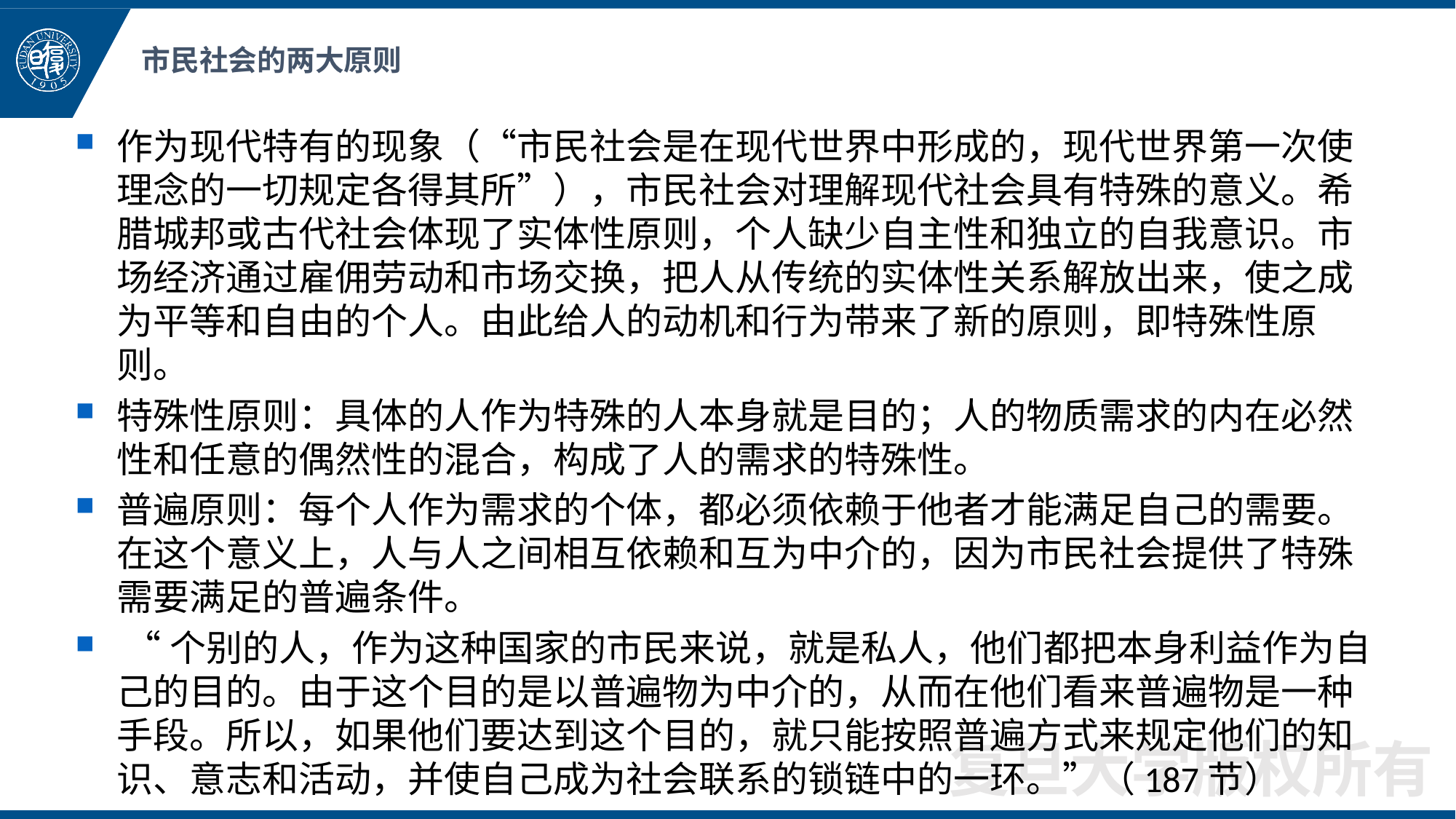

# 市民社会的两大原则
作为现代特有的现象（“市民社会是在现代世界中形成的，现代世界第一次使理念的一切规定各得其所”），市民社会对理解现代社会具有特殊的意义。希腊城邦或古代社会体现了实体性原则，个人缺少自主性和独立的自我意识。市场经济通过雇佣劳动和市场交换，把人从传统的实体性关系解放出来，使之成为平等和自由的个人。由此给人的动机和行为带来了新的原则，即特殊性原则。
特殊性原则：具体的人作为特殊的人本身就是目的；人的物质需求的内在必然性和任意的偶然性的混合，构成了人的需求的特殊性。
普遍原则：每个人作为需求的个体，都必须依赖于他者才能满足自己的需要。在这个意义上，人与人之间相互依赖和互为中介的，因为市民社会提供了特殊需要满足的普遍条件。
 “个别的人，作为这种国家的市民来说，就是私人，他们都把本身利益作为自己的目的。由于这个目的是以普遍物为中介的，从而在他们看来普遍物是一种手段。所以，如果他们要达到这个目的，就只能按照普遍方式来规定他们的知识、意志和活动，并使自己成为社会联系的锁链中的一环。”（187节）